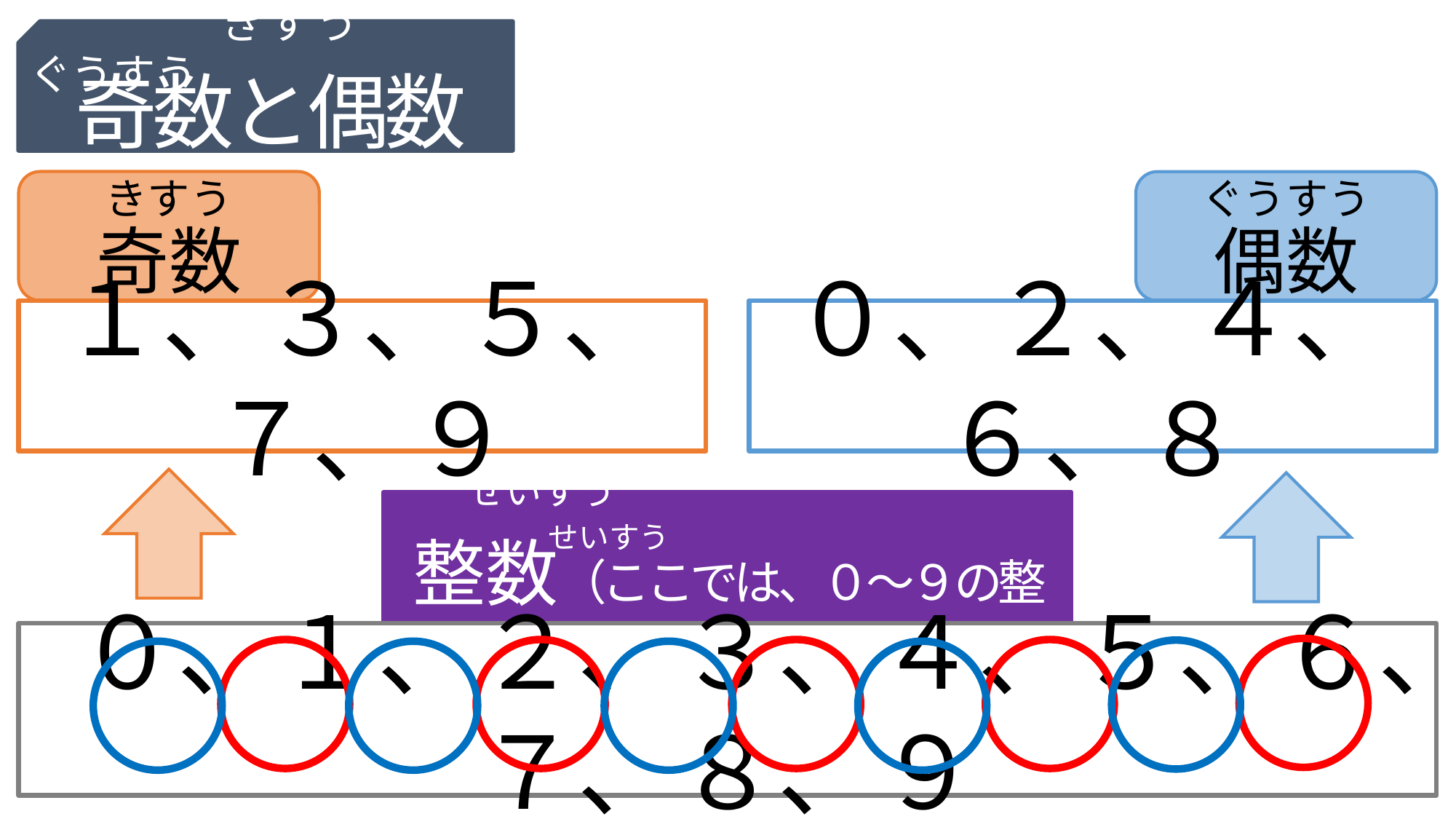

奇数と偶数
　　　　きすう　　　 ぐうすう

奇数
きすう
ぐうすう

偶数
１、３、５、７、９
０、２、４、６、８

　　せいすう　　　　　　　　　　　　　　　　 せいすう

整数（ここでは、０～９の整数）
０、１、２、３、４、５、６、７、８、９